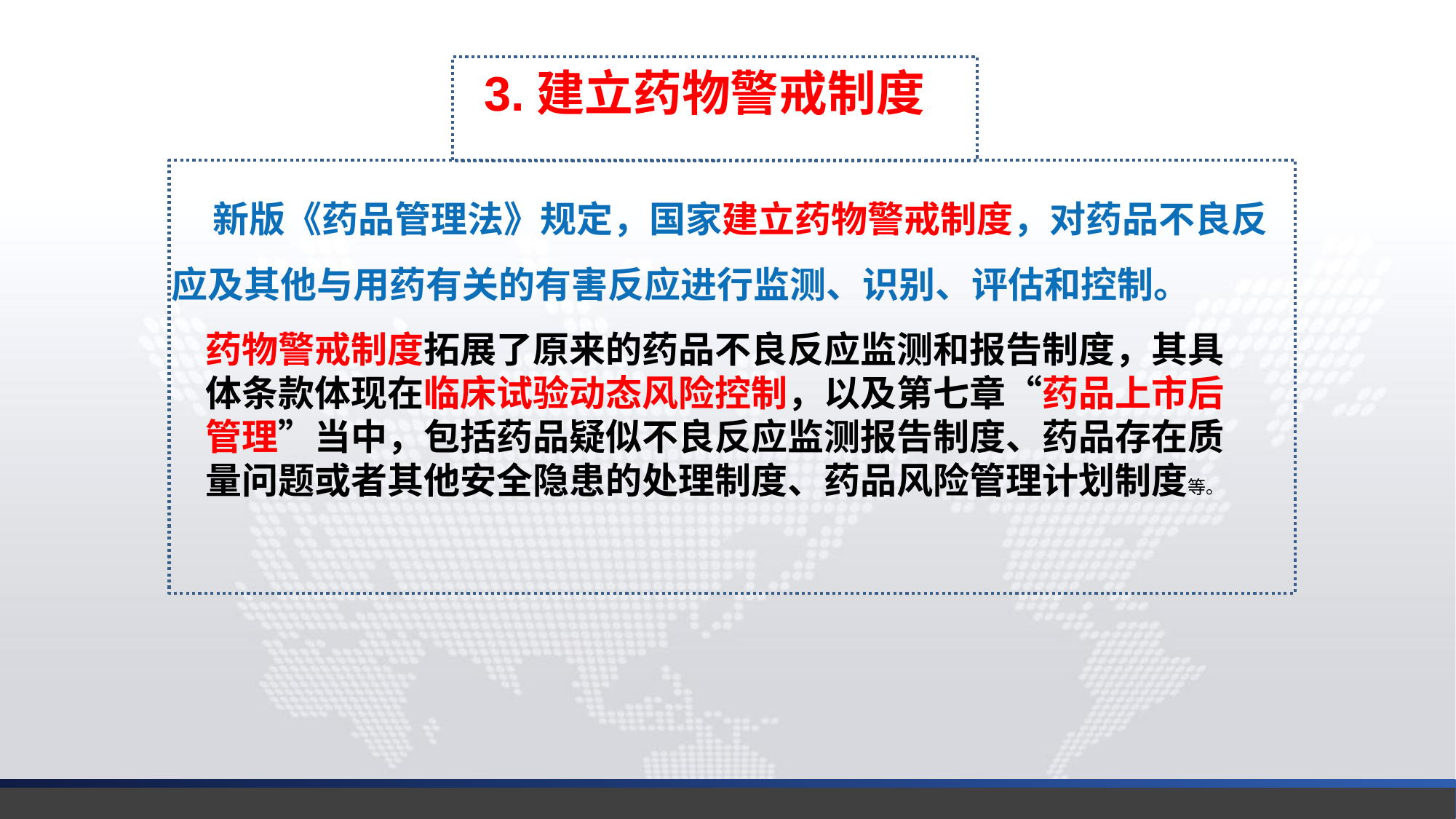

3.建立药物警戒制度

    新版《药品管理法》规定，国家建立药物警戒制度，对药品不良反应及其他与用药有关的有害反应进行监测、识别、评估和控制。

药物警戒制度拓展了原来的药品不良反应监测和报告制度，其具体条款体现在临床试验动态风险控制，以及第七章“药品上市后管理”当中，包括药品疑似不良反应监测报告制度、药品存在质量问题或者其他安全隐患的处理制度、药品风险管理计划制度等。

延时符